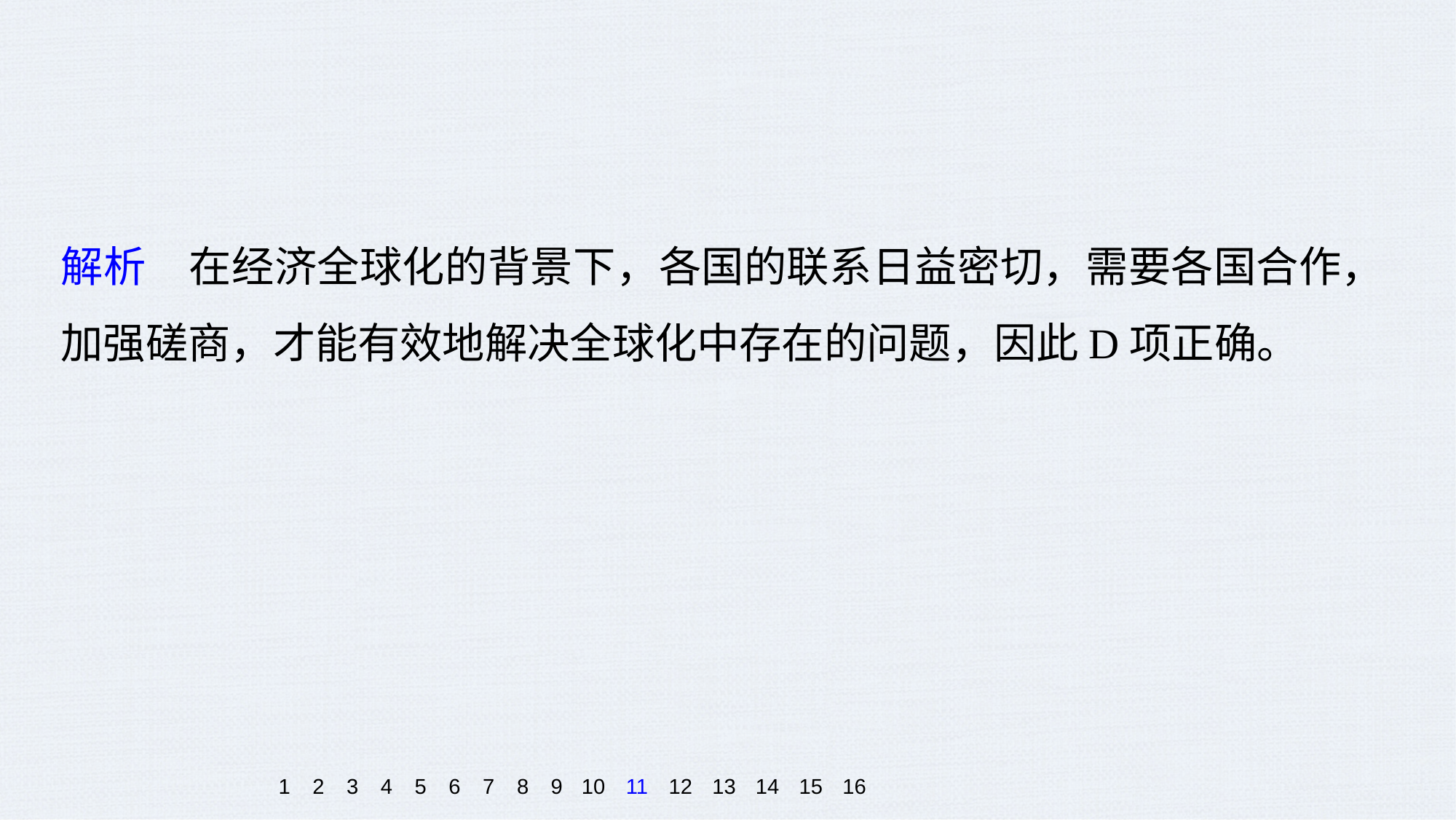

解析　在经济全球化的背景下，各国的联系日益密切，需要各国合作，加强磋商，才能有效地解决全球化中存在的问题，因此D项正确。
1
2
3
4
5
6
7
8
9
10
11
12
13
14
15
16